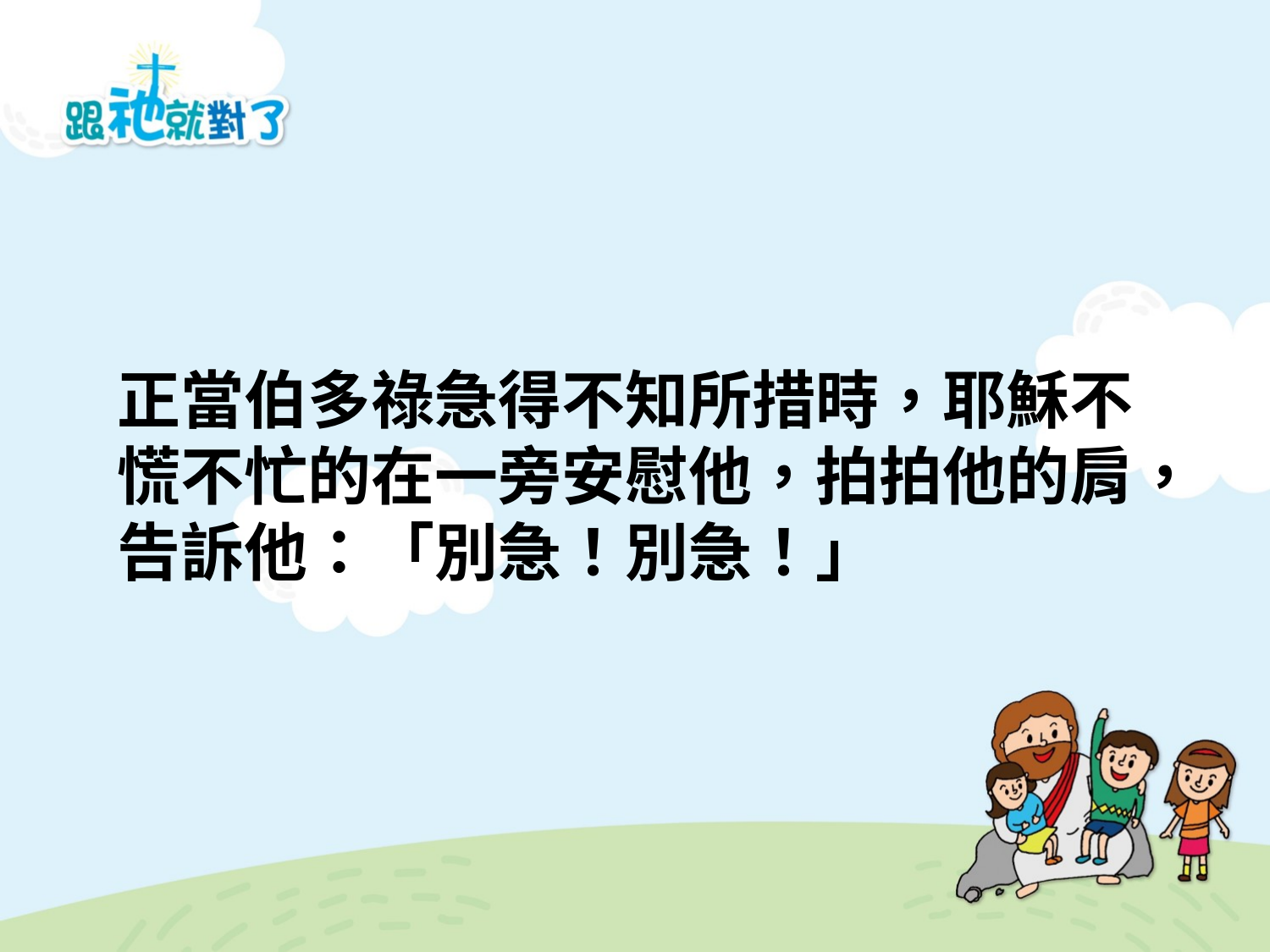

正當伯多祿急得不知所措時，耶穌不慌不忙的在一旁安慰他，拍拍他的肩，告訴他：「別急！別急！」